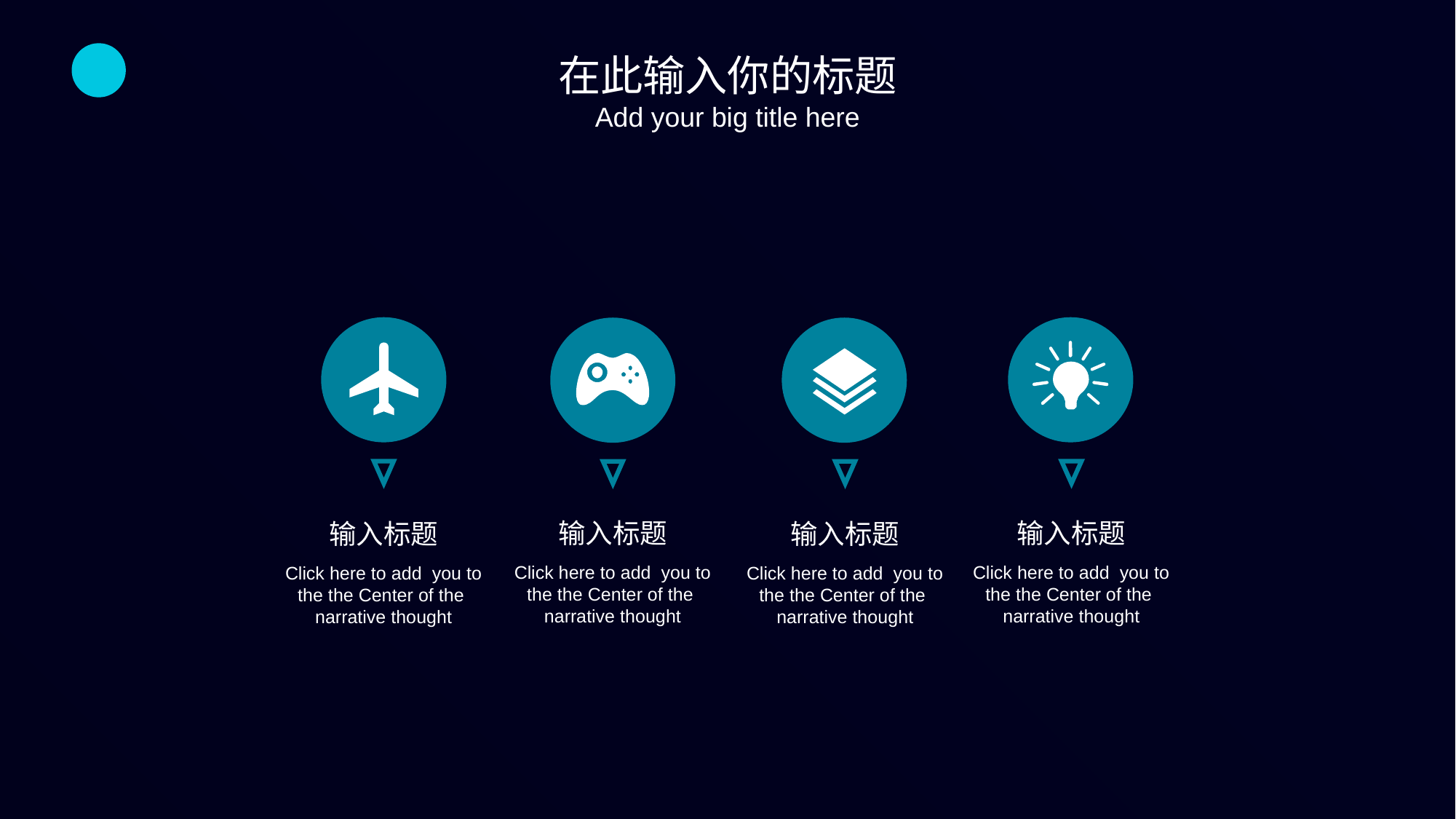

在此输入你的标题
Add your big title here

输入标题
Click here to add  you to the the Center of the  narrative thought
输入标题
Click here to add  you to the the Center of the  narrative thought
输入标题
Click here to add  you to the the Center of the  narrative thought
输入标题
Click here to add  you to the the Center of the  narrative thought